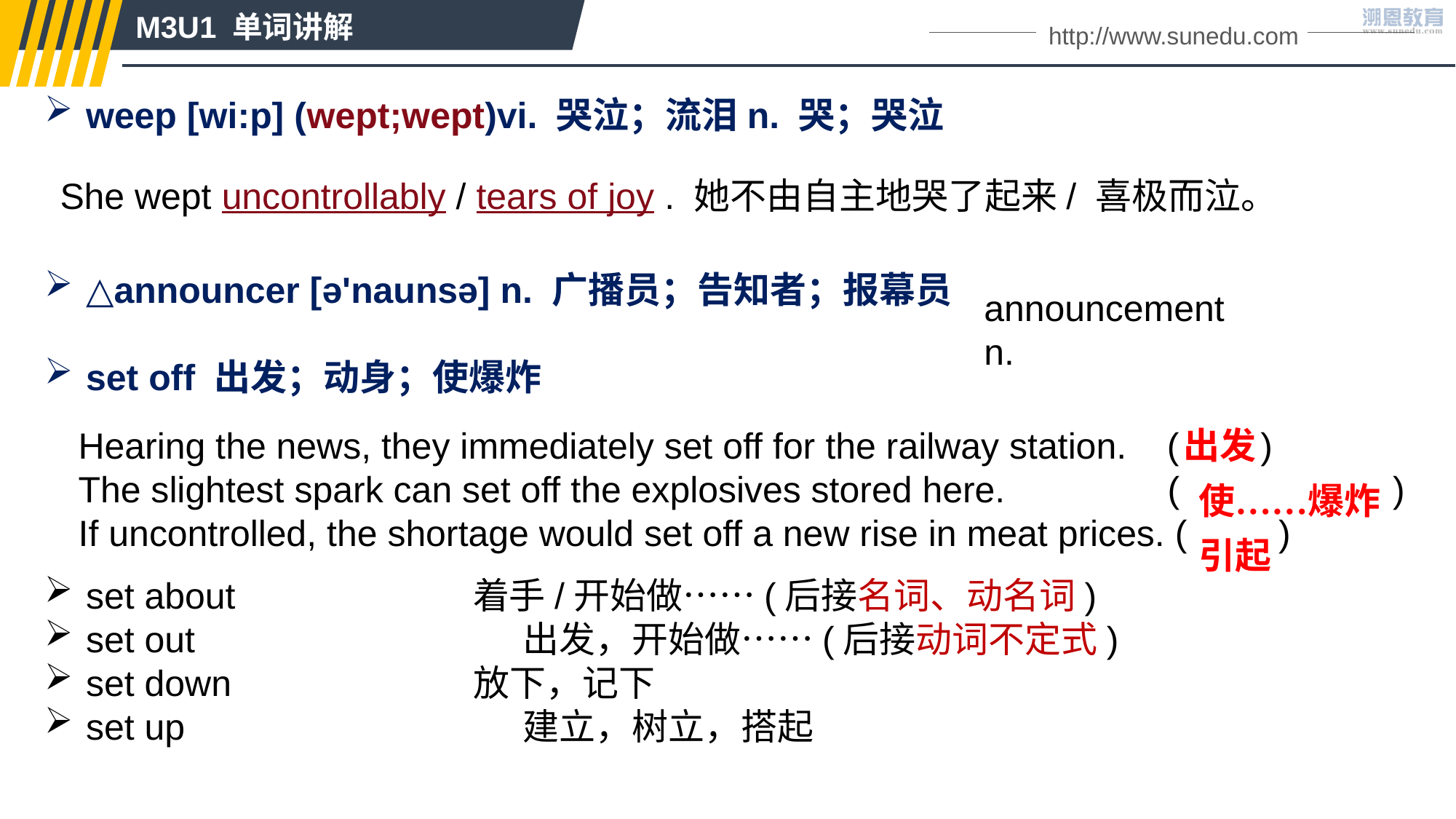

M3U1 单词讲解
http://www.sunedu.com
weep [wi:p] (wept;wept)vi. 哭泣；流泪n. 哭；哭泣

△announcer [ə'naunsə] n. 广播员；告知者；报幕员

set off 出发；动身；使爆炸

set about 		     着手/开始做……(后接名词、动名词)
set out 			出发，开始做……(后接动词不定式)
set down 		     放下，记下
set up 			建立，树立，搭起
She wept uncontrollably / tears of joy . 她不由自主地哭了起来/ 喜极而泣。

announcement  n.
Hearing the news, they immediately set off for the railway station.    (        )
The slightest spark can set off the explosives stored here.                (                     )
If uncontrolled, the shortage would set off a new rise in meat prices. (         )
出发
使……爆炸
引起